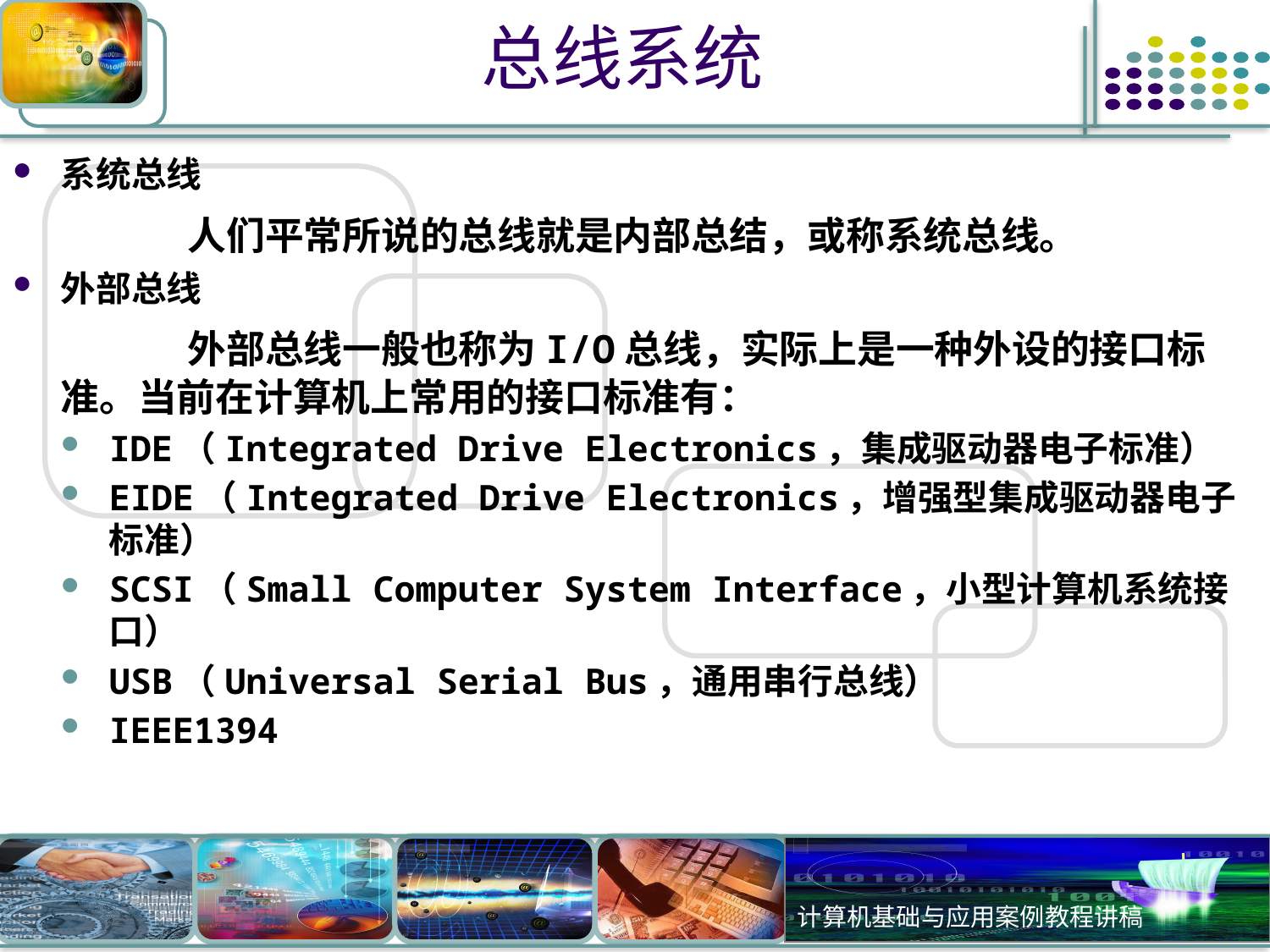

# 总线系统
系统总线
		人们平常所说的总线就是内部总结，或称系统总线。
外部总线
		外部总线一般也称为I/O总线，实际上是一种外设的接口标准。当前在计算机上常用的接口标准有：
IDE（Integrated Drive Electronics，集成驱动器电子标准）
EIDE（Integrated Drive Electronics，增强型集成驱动器电子标准）
SCSI（Small Computer System Interface，小型计算机系统接口）
USB（Universal Serial Bus，通用串行总线）
IEEE1394